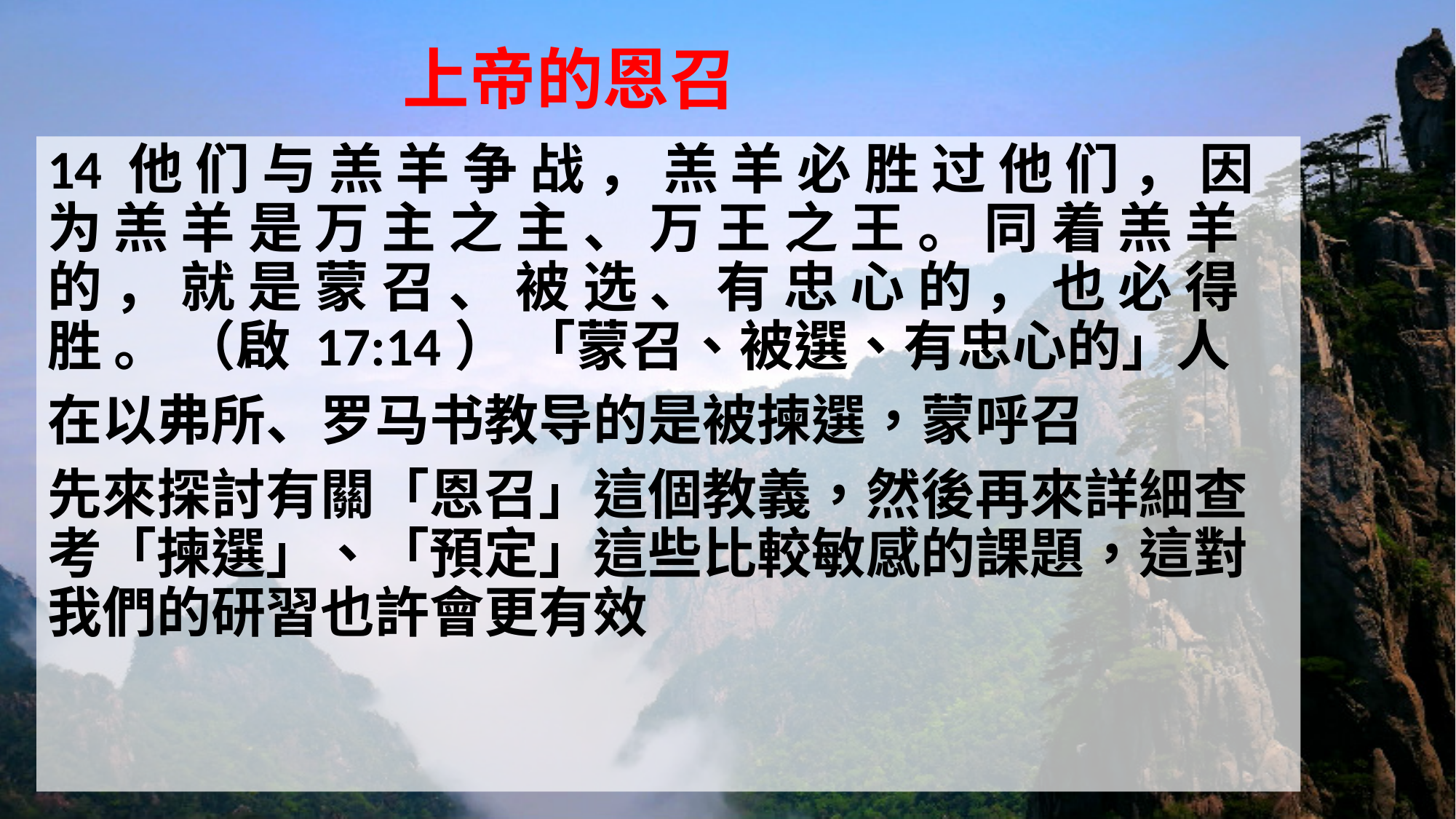

# 上帝的恩召
14 他 们 与 羔 羊 争 战 ， 羔 羊 必 胜 过 他 们 ， 因 为 羔 羊 是 万 主 之 主 、 万 王 之 王 。 同 着 羔 羊 的 ， 就 是 蒙 召 、 被 选 、 有 忠 心 的 ， 也 必 得 胜 。 （啟 17:14） 「蒙召、被選、有忠心的」人
在以弗所、罗马书教导的是被揀選，蒙呼召
先來探討有關「恩召」這個教義，然後再來詳細查考「揀選」、「預定」這些比較敏感的課題，這對我們的研習也許會更有效